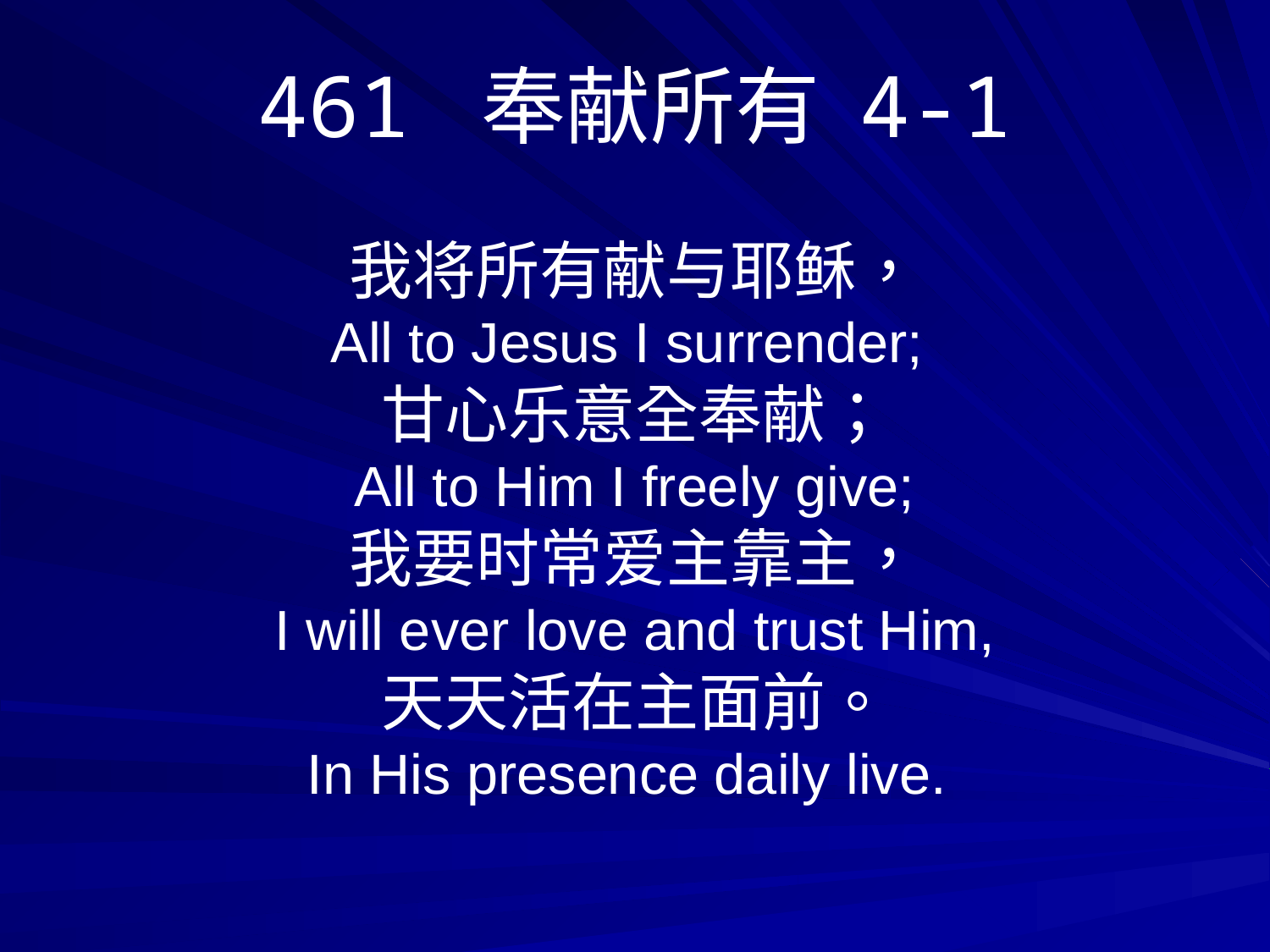

461 奉献所有 4-1

我将所有献与耶稣，
All to Jesus I surrender;
甘心乐意全奉献；
All to Him I freely give;
我要时常爱主靠主，
I will ever love and trust Him,
天天活在主面前。
In His presence daily live.